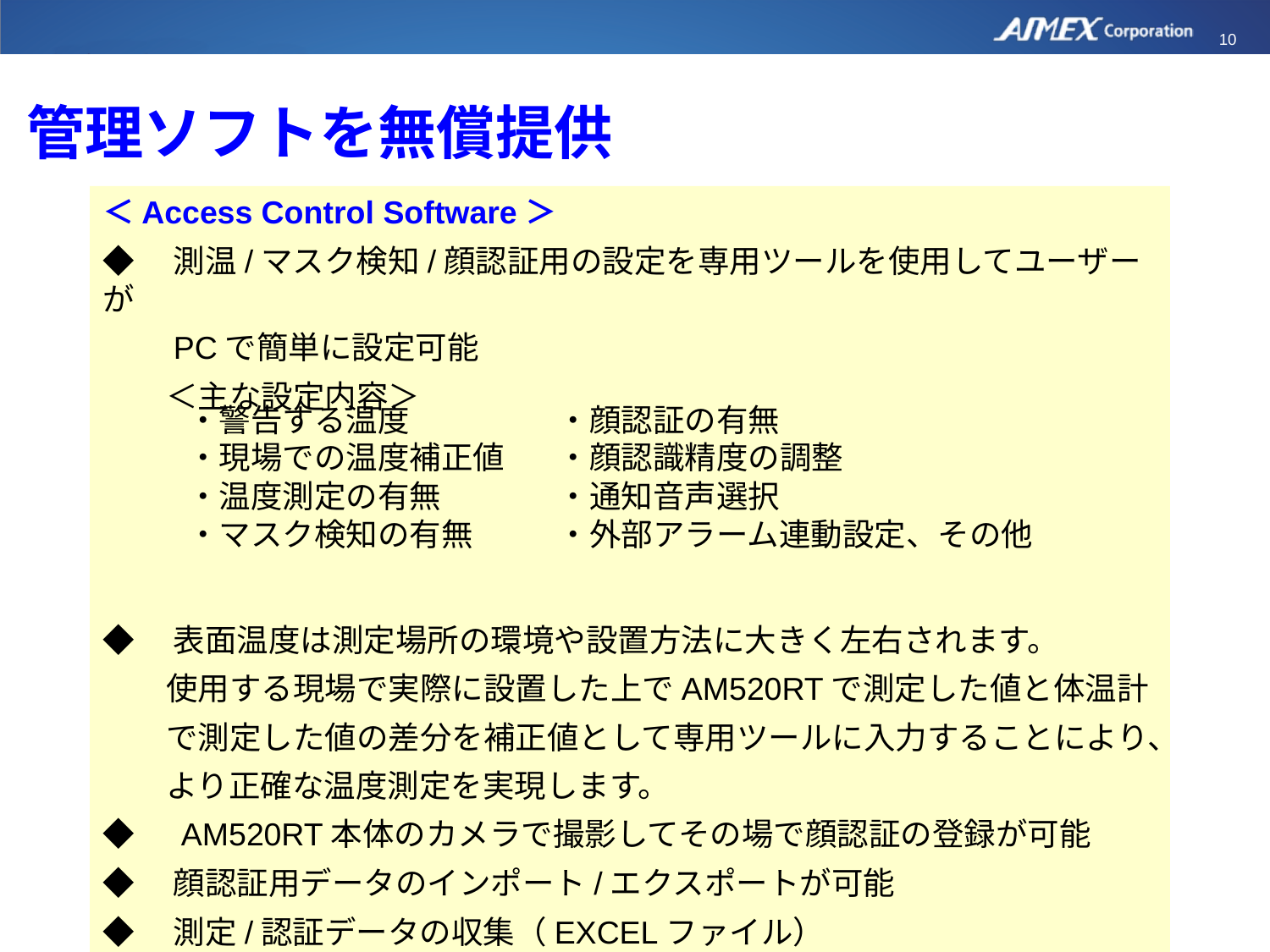

管理ソフトを無償提供
＜Access Control Software＞
◆　測温/マスク検知/顔認証用の設定を専用ツールを使用してユーザーが
　　PCで簡単に設定可能
　　＜主な設定内容＞

◆　表面温度は測定場所の環境や設置方法に大きく左右されます。
　　使用する現場で実際に設置した上でAM520RTで測定した値と体温計
　　で測定した値の差分を補正値として専用ツールに入力することにより、
　　より正確な温度測定を実現します。
◆　AM520RT本体のカメラで撮影してその場で顔認証の登録が可能
◆　顔認証用データのインポート/エクスポートが可能
◆　測定/認証データの収集（EXCELファイル）
・警告する温度
・現場での温度補正値
・温度測定の有無
・マスク検知の有無
・顔認証の有無
・顔認識精度の調整
・通知音声選択
・外部アラーム連動設定、その他